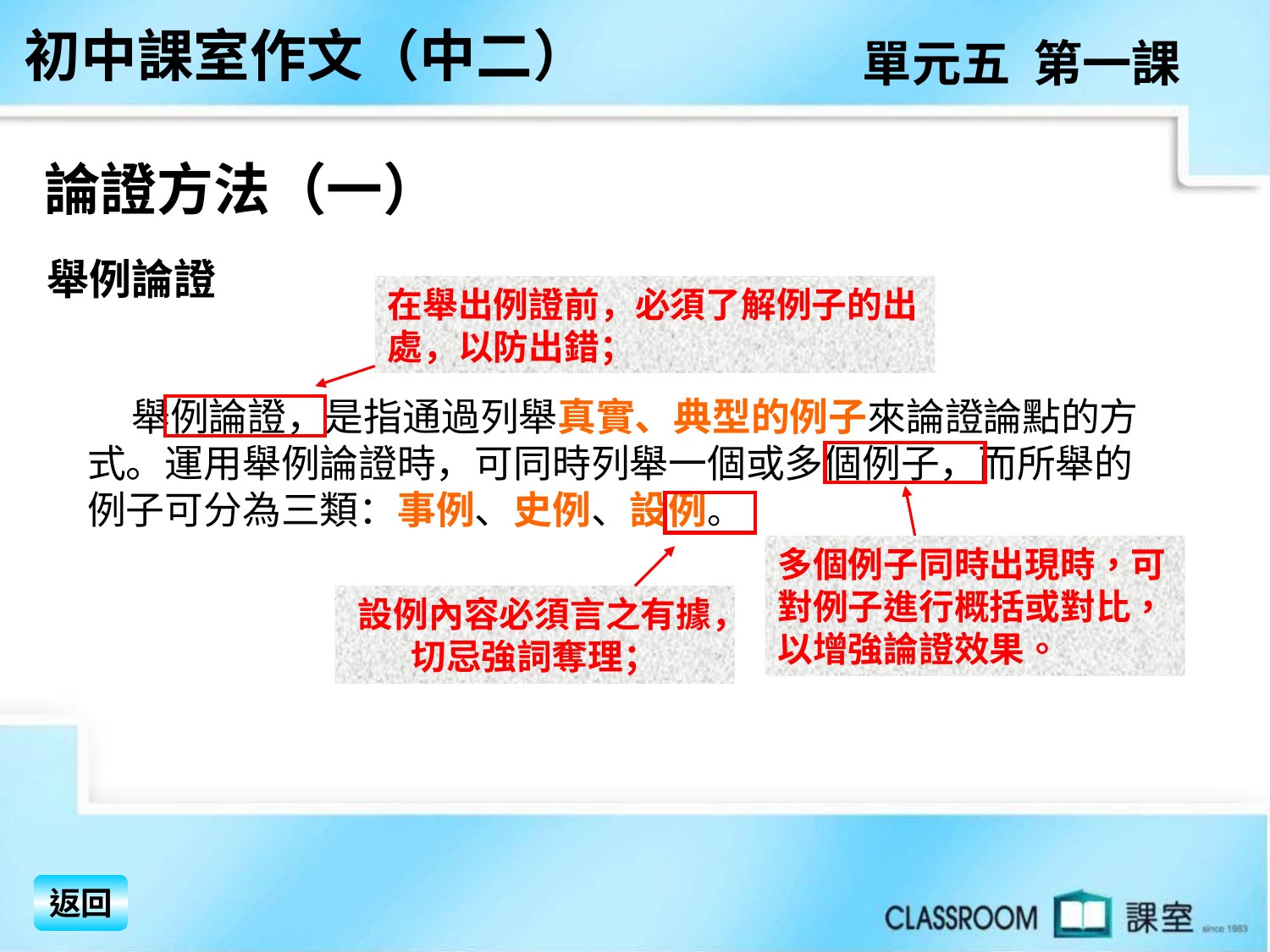

初中課室作文（中二）
單元五  第一課
論證方法（一）
舉例論證
在舉出例證前，必須了解例子的出處，以防出錯；

    舉例論證，是指通過列舉真實、典型的例子來論證論點的方式。運用舉例論證時，可同時列舉一個或多個例子，而所舉的例子可分為三類：事例、史例、設例。

多個例子同時出現時，可對例子進行概括或對比，以增強論證效果。

設例內容必須言之有據，切忌強詞奪理；
返回